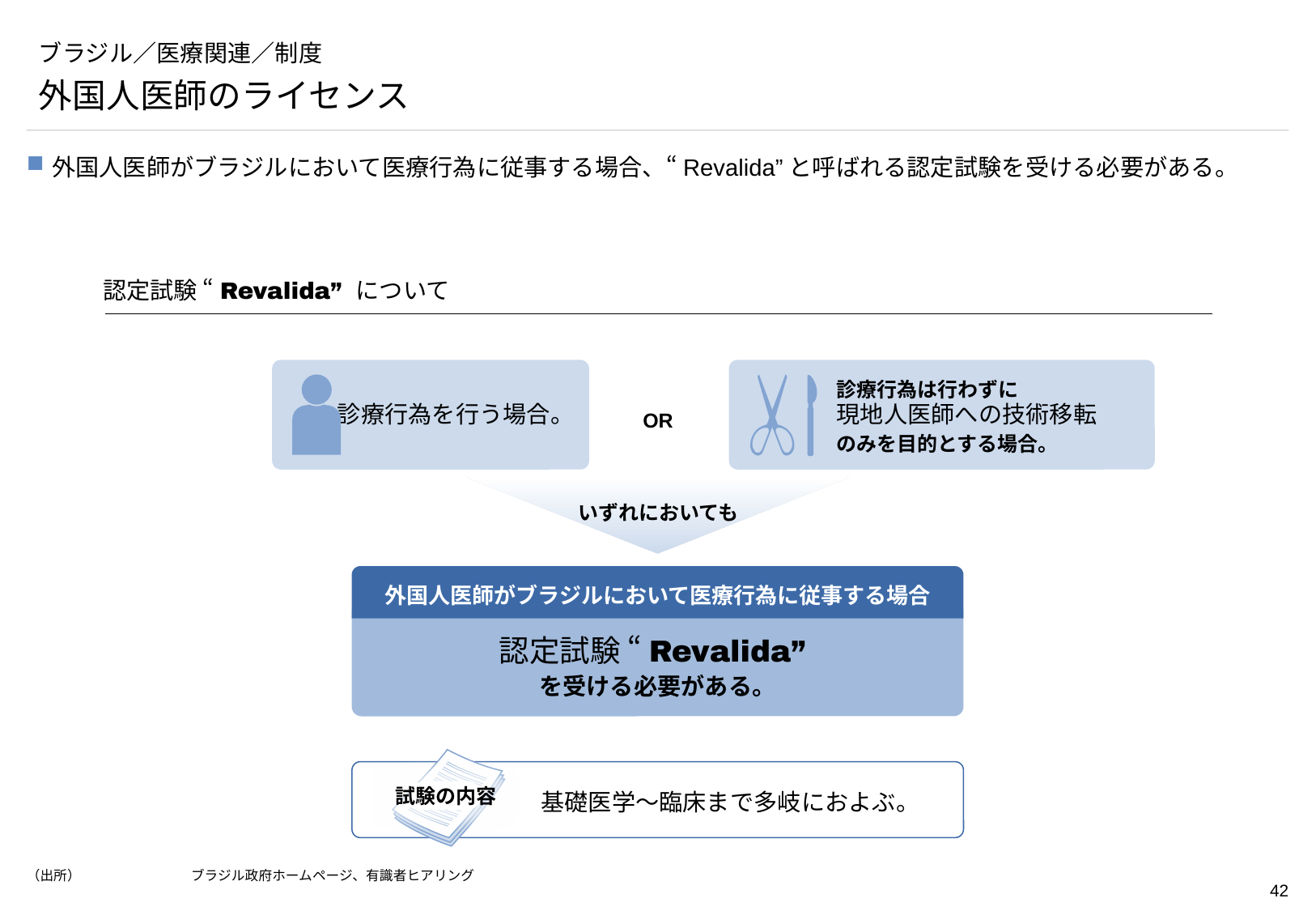

# ブラジル／医療関連／制度
外国人医師のライセンス
外国人医師がブラジルにおいて医療行為に従事する場合、“Revalida”と呼ばれる認定試験を受ける必要がある。
認定試験 “Revalida” について
診療行為を行う場合。
診療行為は行わずに
現地人医師への技術移転
のみを目的とする場合。

OR

いずれにおいても
外国人医師がブラジルにおいて医療行為に従事する場合
認定試験 “Revalida”
を受ける必要がある。

基礎医学～臨床まで多岐におよぶ。
試験の内容
（出所）	ブラジル政府ホームページ、有識者ヒアリング